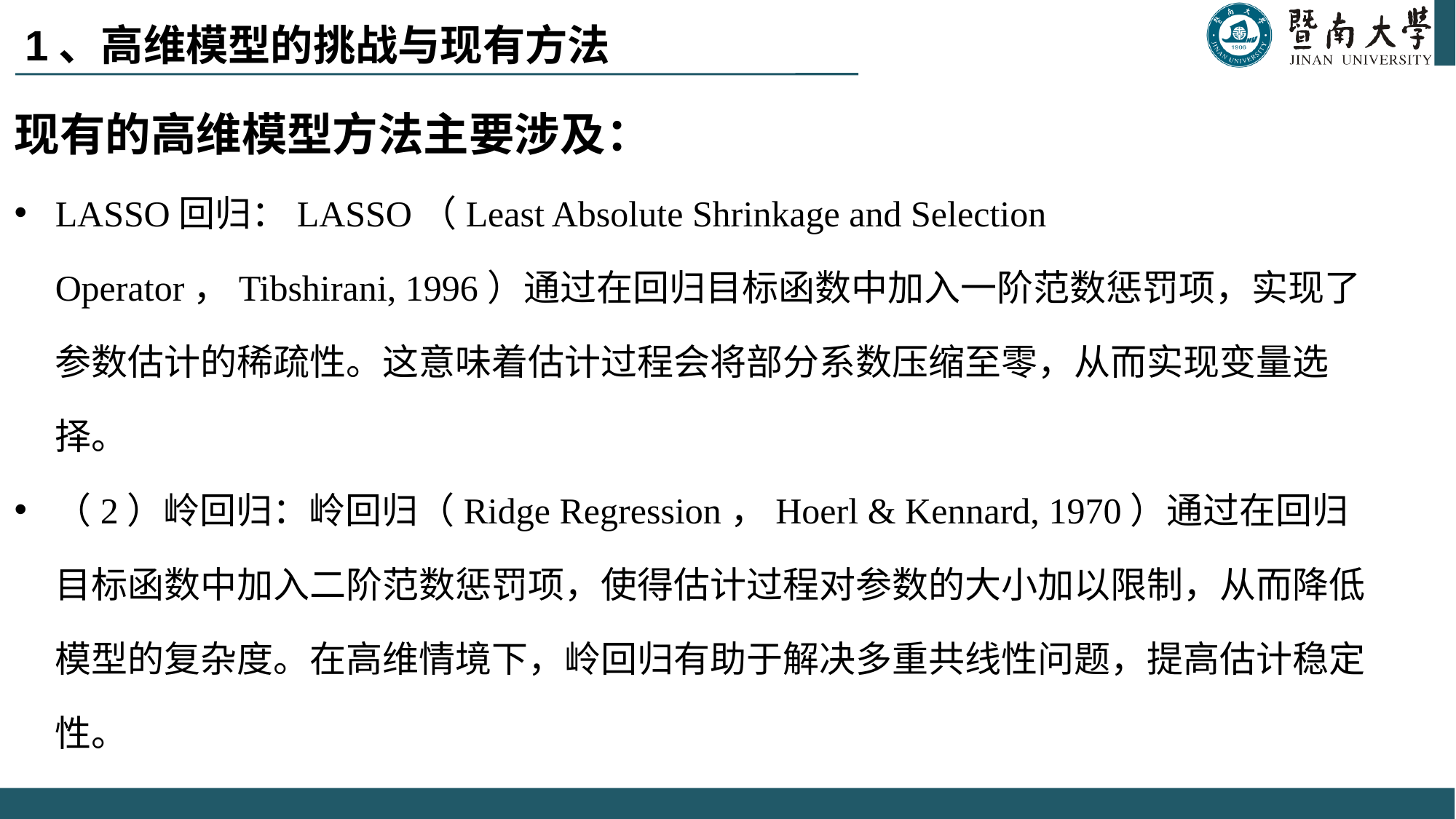

# 1、高维模型的挑战与现有方法
现有的高维模型方法主要涉及：
LASSO回归：LASSO（Least Absolute Shrinkage and Selection Operator，Tibshirani, 1996）通过在回归目标函数中加入一阶范数惩罚项，实现了参数估计的稀疏性。这意味着估计过程会将部分系数压缩至零，从而实现变量选择。
（2）岭回归：岭回归（Ridge Regression，Hoerl & Kennard, 1970）通过在回归目标函数中加入二阶范数惩罚项，使得估计过程对参数的大小加以限制，从而降低模型的复杂度。在高维情境下，岭回归有助于解决多重共线性问题，提高估计稳定性。